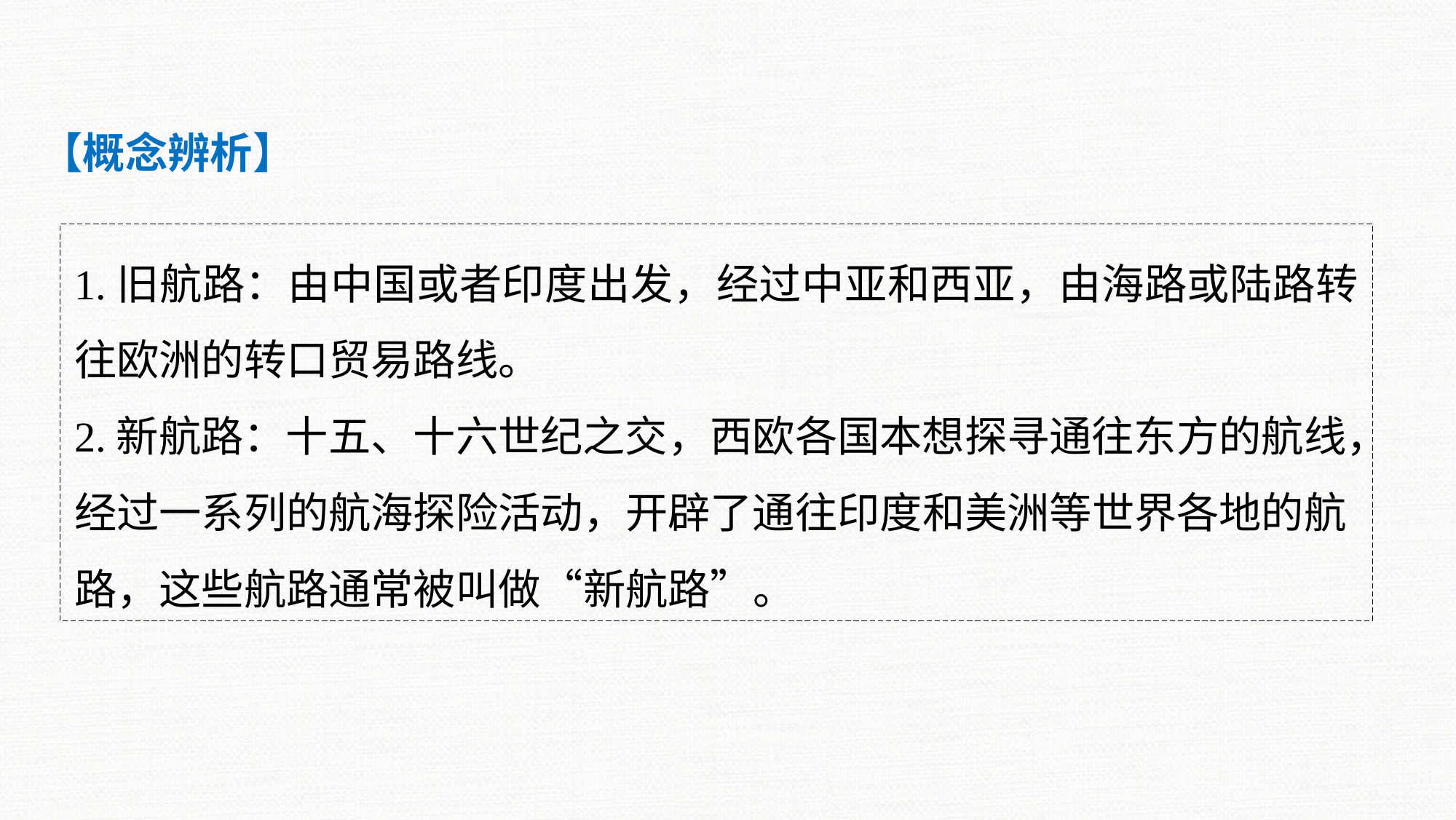

【概念辨析】
1.旧航路：由中国或者印度出发，经过中亚和西亚，由海路或陆路转往欧洲的转口贸易路线。
2.新航路：十五、十六世纪之交，西欧各国本想探寻通往东方的航线，经过一系列的航海探险活动，开辟了通往印度和美洲等世界各地的航路，这些航路通常被叫做“新航路”。